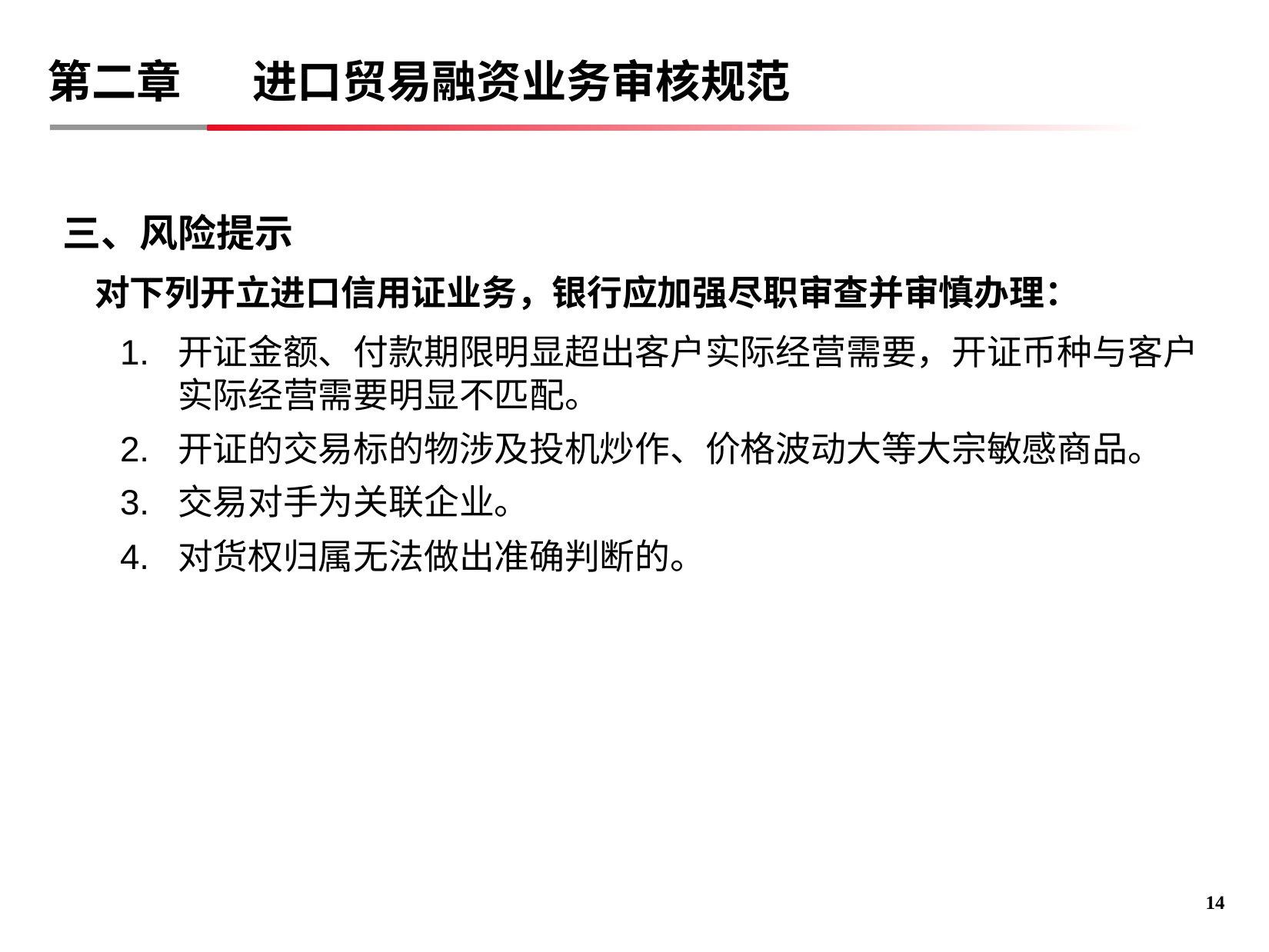

# 第二章       进口贸易融资业务审核规范
三、风险提示

   对下列开立进口信用证业务，银行应加强尽职审查并审慎办理：

开证金额、付款期限明显超出客户实际经营需要，开证币种与客户实际经营需要明显不匹配。

开证的交易标的物涉及投机炒作、价格波动大等大宗敏感商品。

交易对手为关联企业。

对货权归属无法做出准确判断的。
14